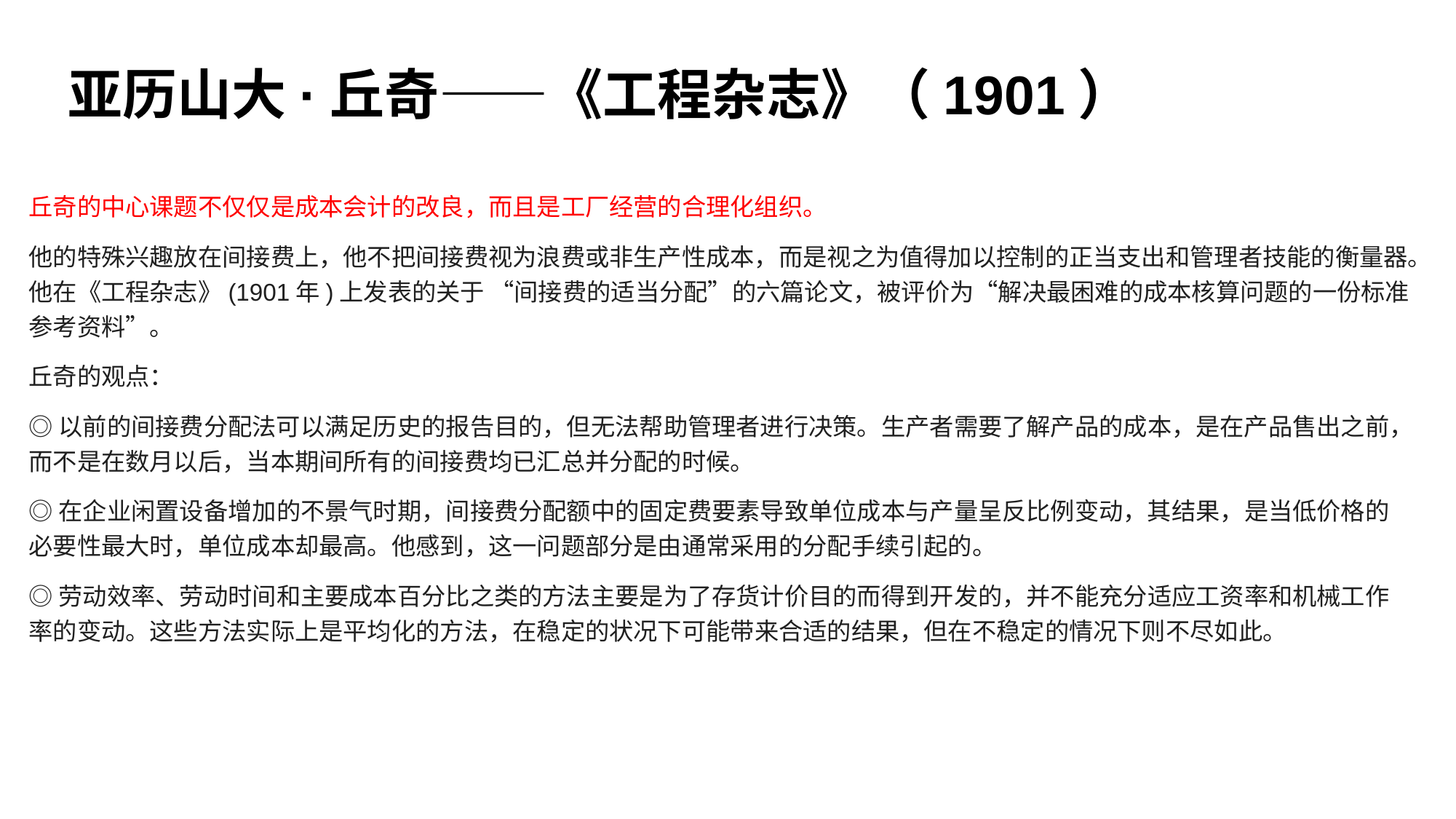

# 亚历山大·丘奇——《工程杂志》（1901）
丘奇的中心课题不仅仅是成本会计的改良，而且是工厂经营的合理化组织。
他的特殊兴趣放在间接费上，他不把间接费视为浪费或非生产性成本，而是视之为值得加以控制的正当支出和管理者技能的衡量器。他在《工程杂志》(1901年)上发表的关于 “间接费的适当分配”的六篇论文，被评价为“解决最困难的成本核算问题的一份标准参考资料”。
丘奇的观点：
◎以前的间接费分配法可以满足历史的报告目的，但无法帮助管理者进行决策。生产者需要了解产品的成本，是在产品售出之前，而不是在数月以后，当本期间所有的间接费均已汇总并分配的时候。
◎在企业闲置设备增加的不景气时期，间接费分配额中的固定费要素导致单位成本与产量呈反比例变动，其结果，是当低价格的必要性最大时，单位成本却最高。他感到，这一问题部分是由通常采用的分配手续引起的。
◎劳动效率、劳动时间和主要成本百分比之类的方法主要是为了存货计价目的而得到开发的，并不能充分适应工资率和机械工作率的变动。这些方法实际上是平均化的方法，在稳定的状况下可能带来合适的结果，但在不稳定的情况下则不尽如此。